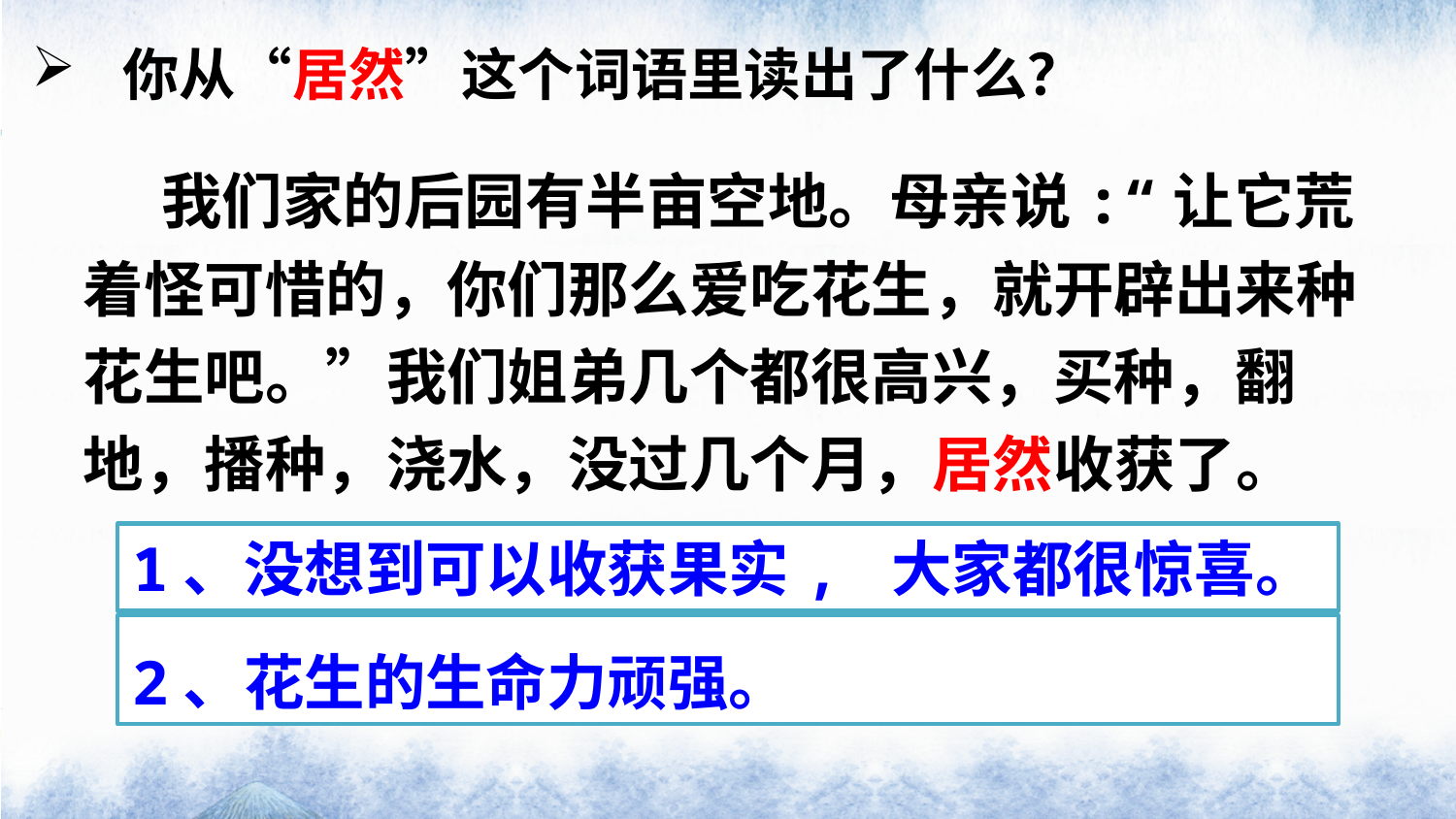

你从“居然”这个词语里读出了什么？
    我们家的后园有半亩空地。母亲说:“让它荒着怪可惜的，你们那么爱吃花生，就开辟出来种花生吧。”我们姐弟几个都很高兴，买种，翻地，播种，浇水，没过几个月，居然收获了。
1、没想到可以收获果实, 大家都很惊喜。
2、花生的生命力顽强。